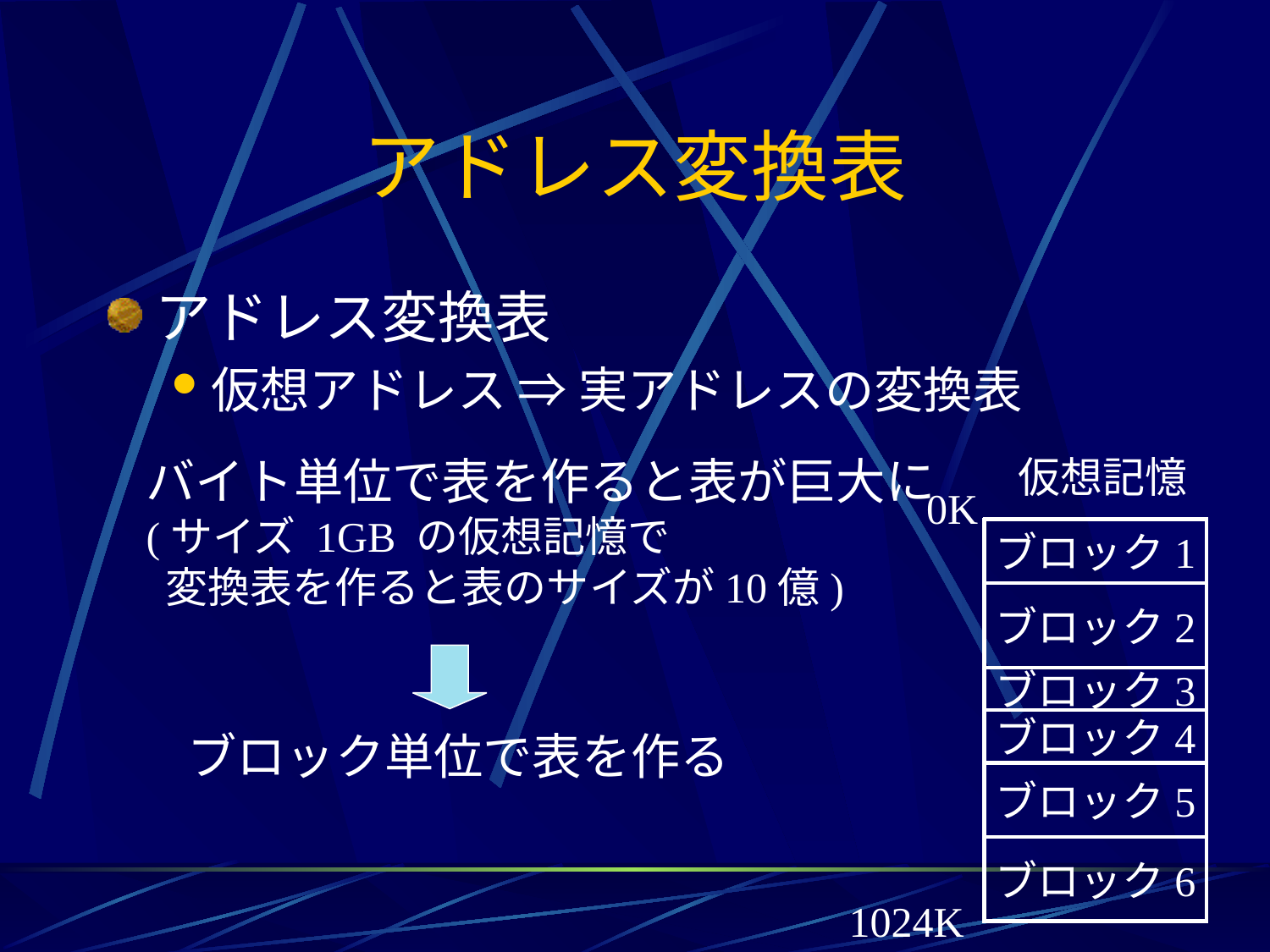

# アドレス変換表
アドレス変換表
仮想アドレス ⇒ 実アドレスの変換表
バイト単位で表を作ると表が巨大に
(サイズ 1GB の仮想記憶で
 変換表を作ると表のサイズが10億)
仮想記憶
0K

1024K
ブロック1
ブロック2
ブロック3
ブロック4
ブロック5
ブロック6

ブロック単位で表を作る